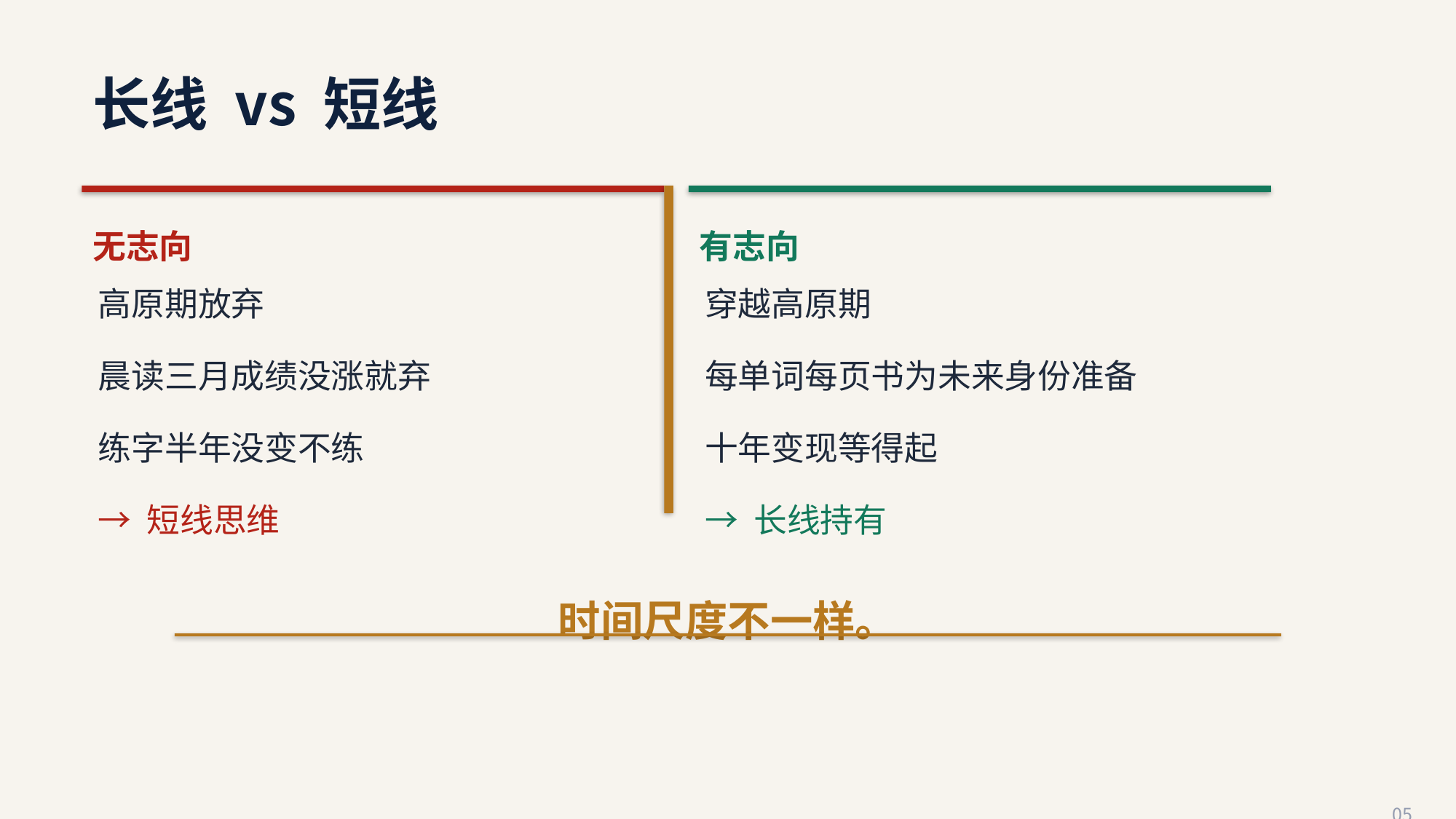

长线 vs 短线

无志向
有志向
高原期放弃
晨读三月成绩没涨就弃
练字半年没变不练
→ 短线思维
穿越高原期
每单词每页书为未来身份准备
十年变现等得起
→ 长线持有
时间尺度不一样。

05